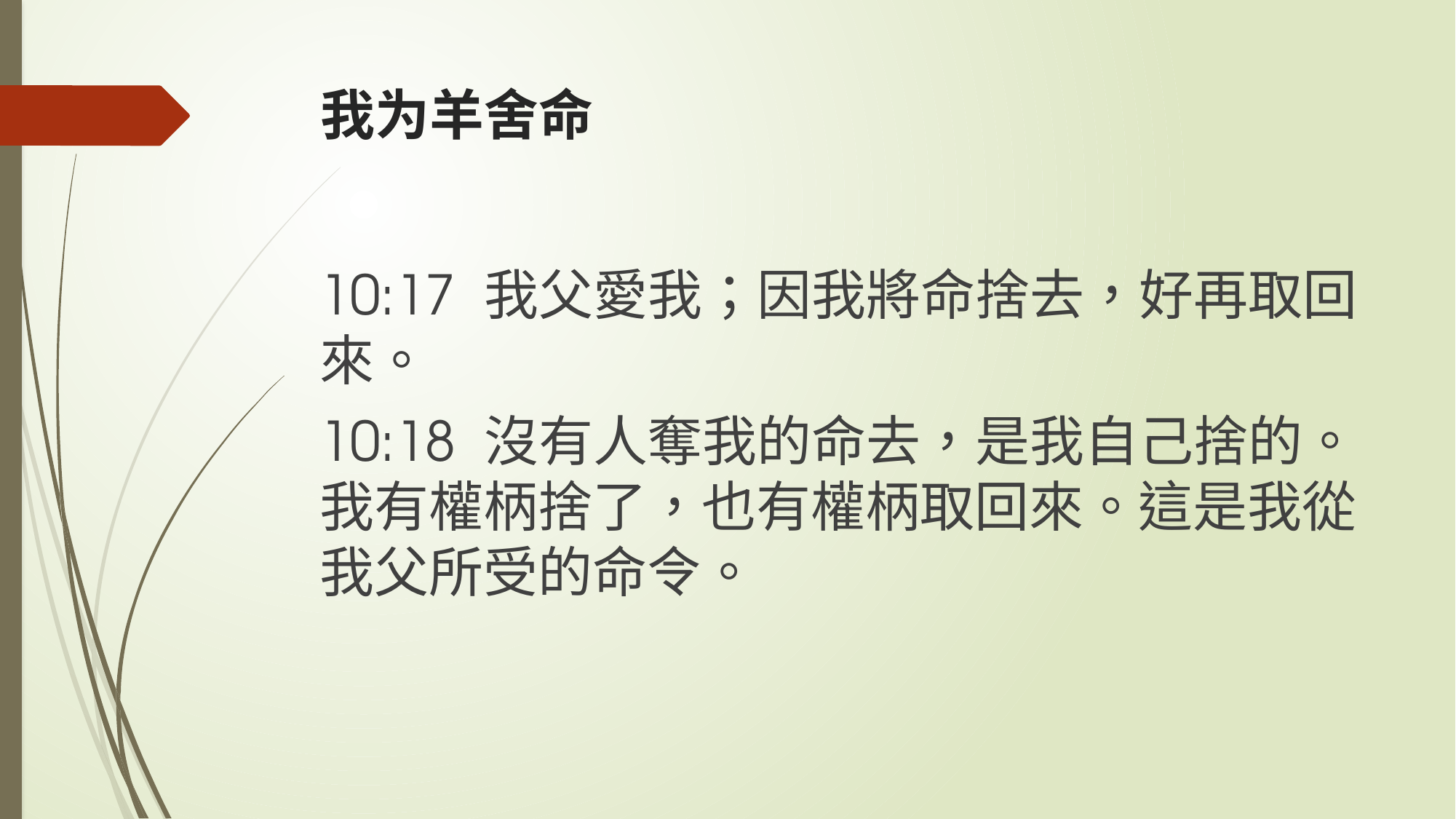

# 我为羊舍命
10:17 我父愛我；因我將命捨去，好再取回來。
10:18 沒有人奪我的命去，是我自己捨的。我有權柄捨了，也有權柄取回來。這是我從我父所受的命令。